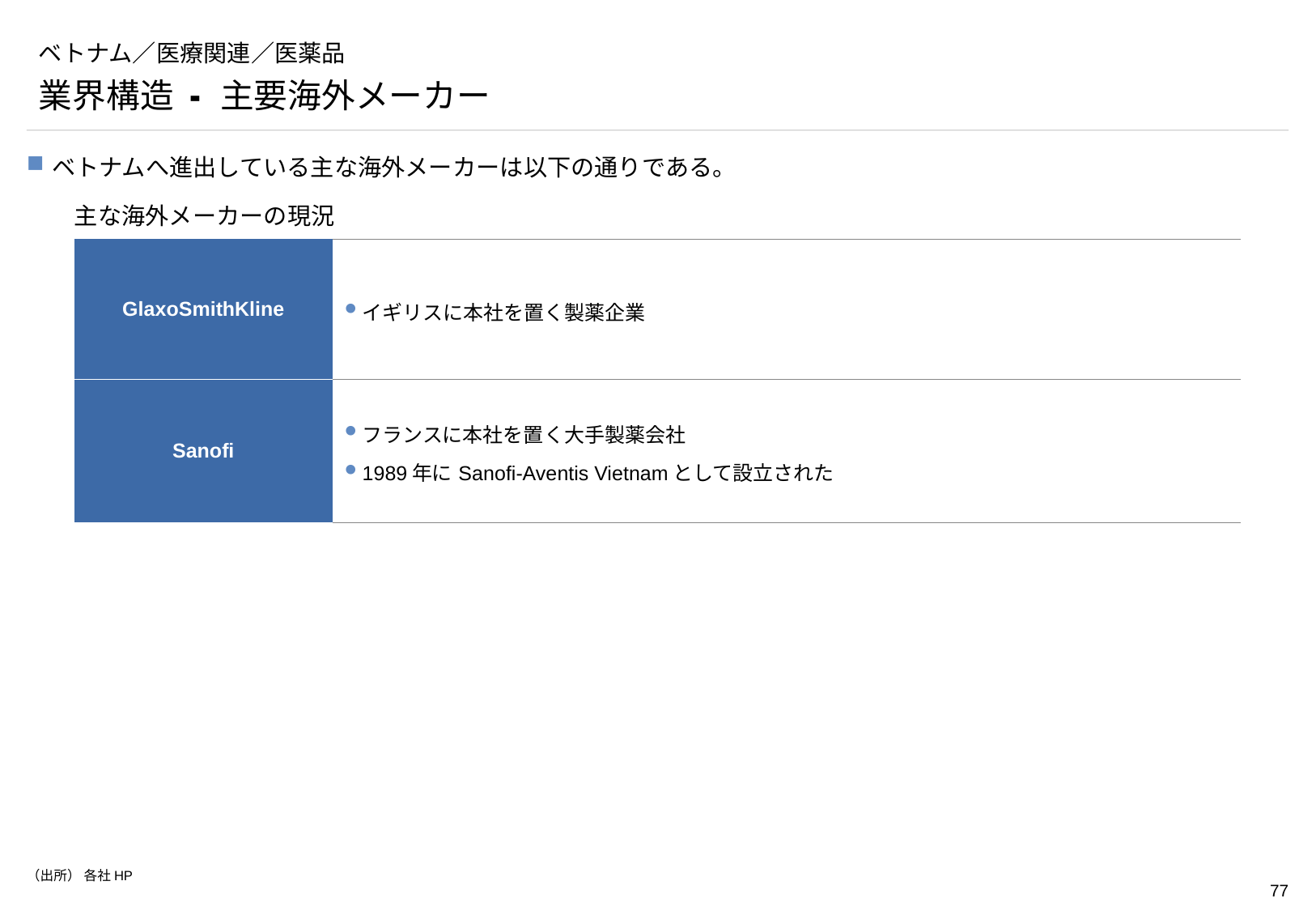

# ベトナム／医療関連／医薬品
業界構造 - 主要海外メーカー
ベトナムへ進出している主な海外メーカーは以下の通りである。
主な海外メーカーの現況
| GlaxoSmithKline | イギリスに本社を置く製薬企業 |
| --- | --- |
| Sanofi | フランスに本社を置く大手製薬会社 1989年にSanofi-Aventis Vietnamとして設立された |
（出所） 各社HP